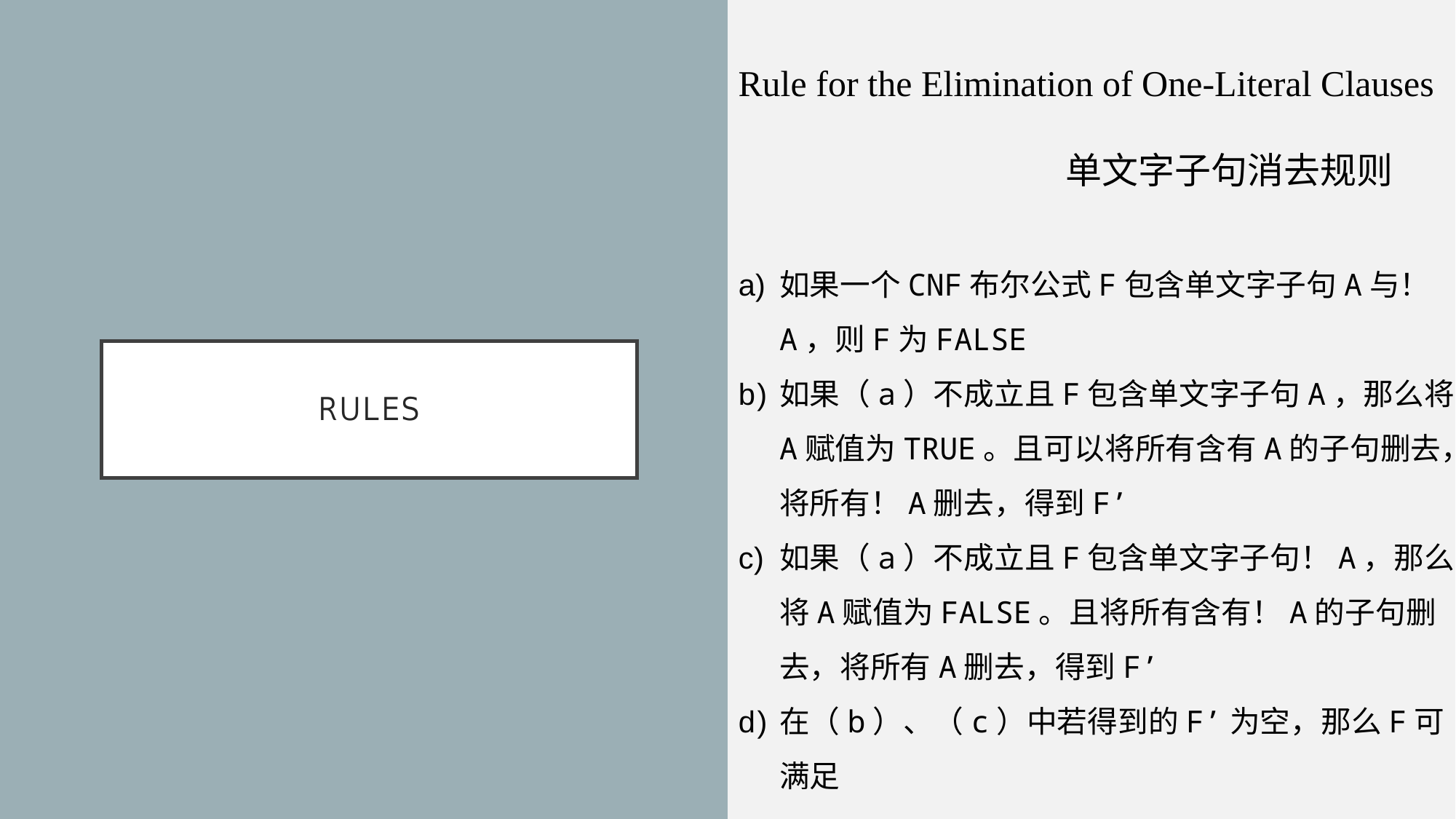

Rule for the Elimination of One-Literal Clauses
			单文字子句消去规则
如果一个CNF布尔公式F包含单文字子句A与！A，则F为FALSE
如果（a）不成立且F包含单文字子句A，那么将A赋值为TRUE。且可以将所有含有A的子句删去，将所有！A删去，得到F’
如果（a）不成立且F包含单文字子句！A，那么将A赋值为FALSE。且将所有含有！A的子句删去，将所有A删去，得到F’
在（b）、（c）中若得到的F’为空，那么F可满足

# RULES